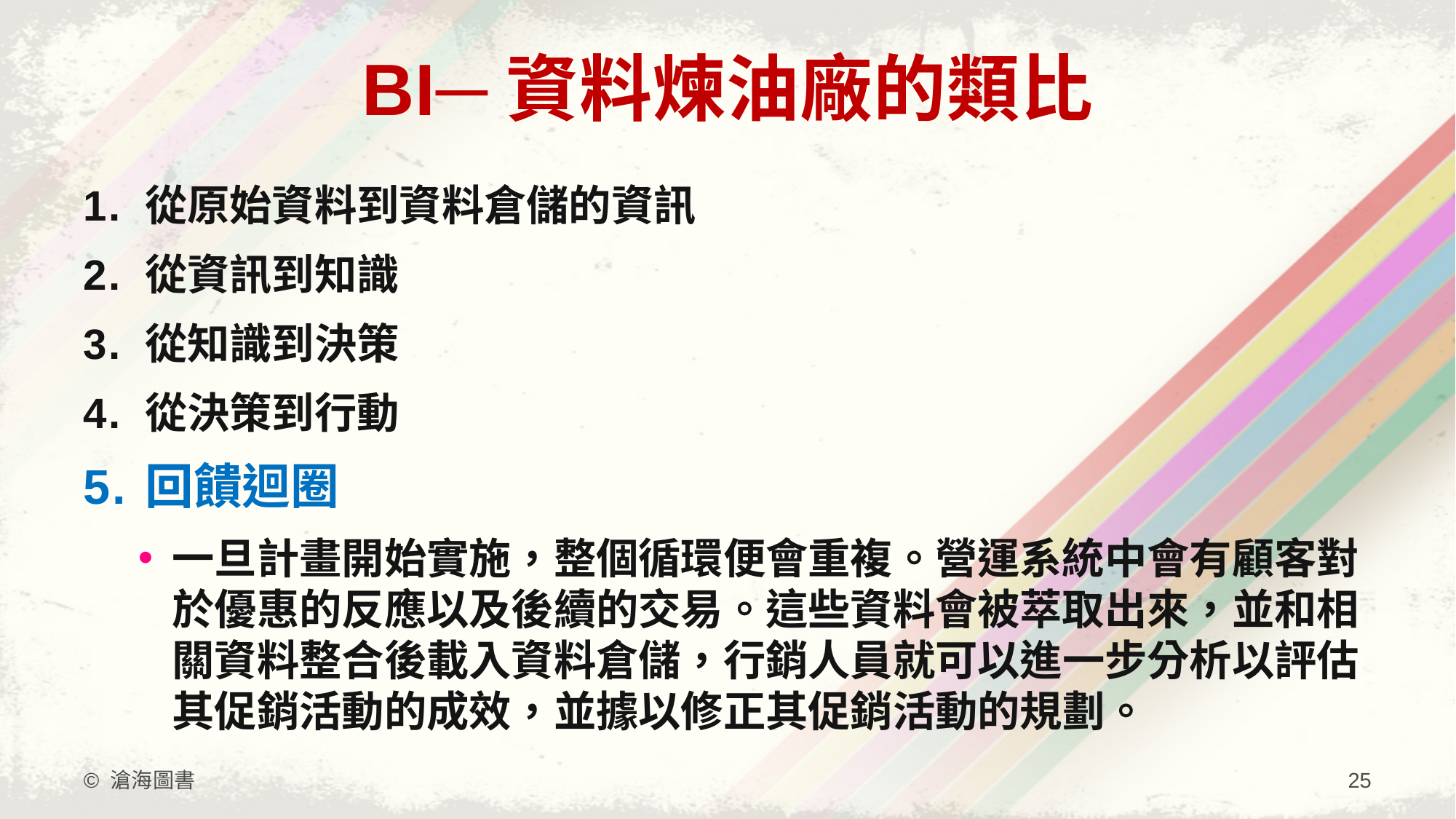

# BI─資料煉油廠的類比
從原始資料到資料倉儲的資訊
從資訊到知識
從知識到決策
從決策到行動
回饋迴圈
一旦計畫開始實施，整個循環便會重複。營運系統中會有顧客對於優惠的反應以及後續的交易。這些資料會被萃取出來，並和相關資料整合後載入資料倉儲，行銷人員就可以進一步分析以評估其促銷活動的成效，並據以修正其促銷活動的規劃。
© 滄海圖書
25